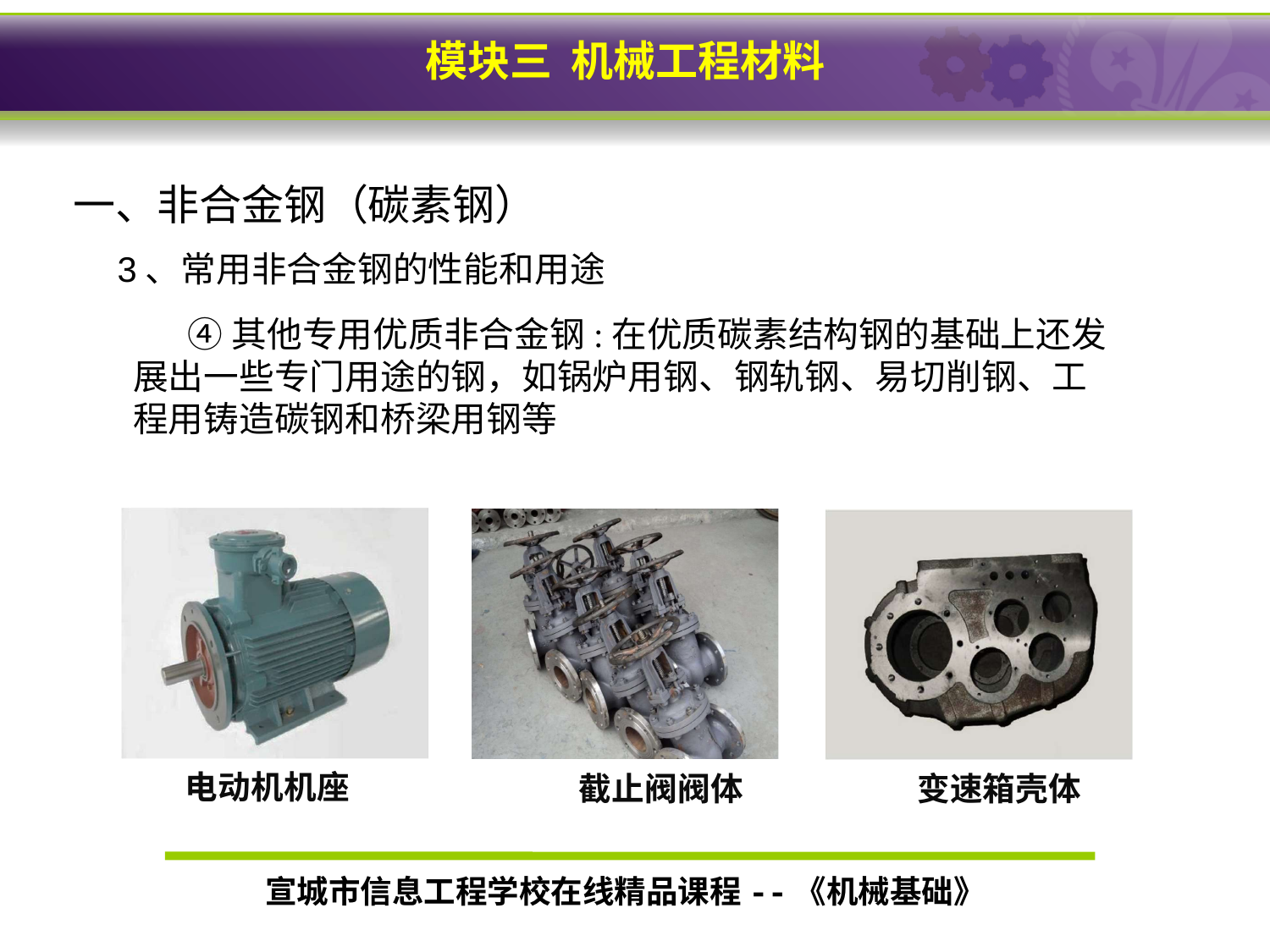

# 一、非合金钢（碳素钢）
3、常用非合金钢的性能和用途
常用非合金钢的性能和用途
       ④其他专用优质非合金钢:在优质碳素结构钢的基础上还发展出一些专门用途的钢，如锅炉用钢、钢轨钢、易切削钢、工程用铸造碳钢和桥梁用钢等

电动机机座
截止阀阀体
变速箱壳体